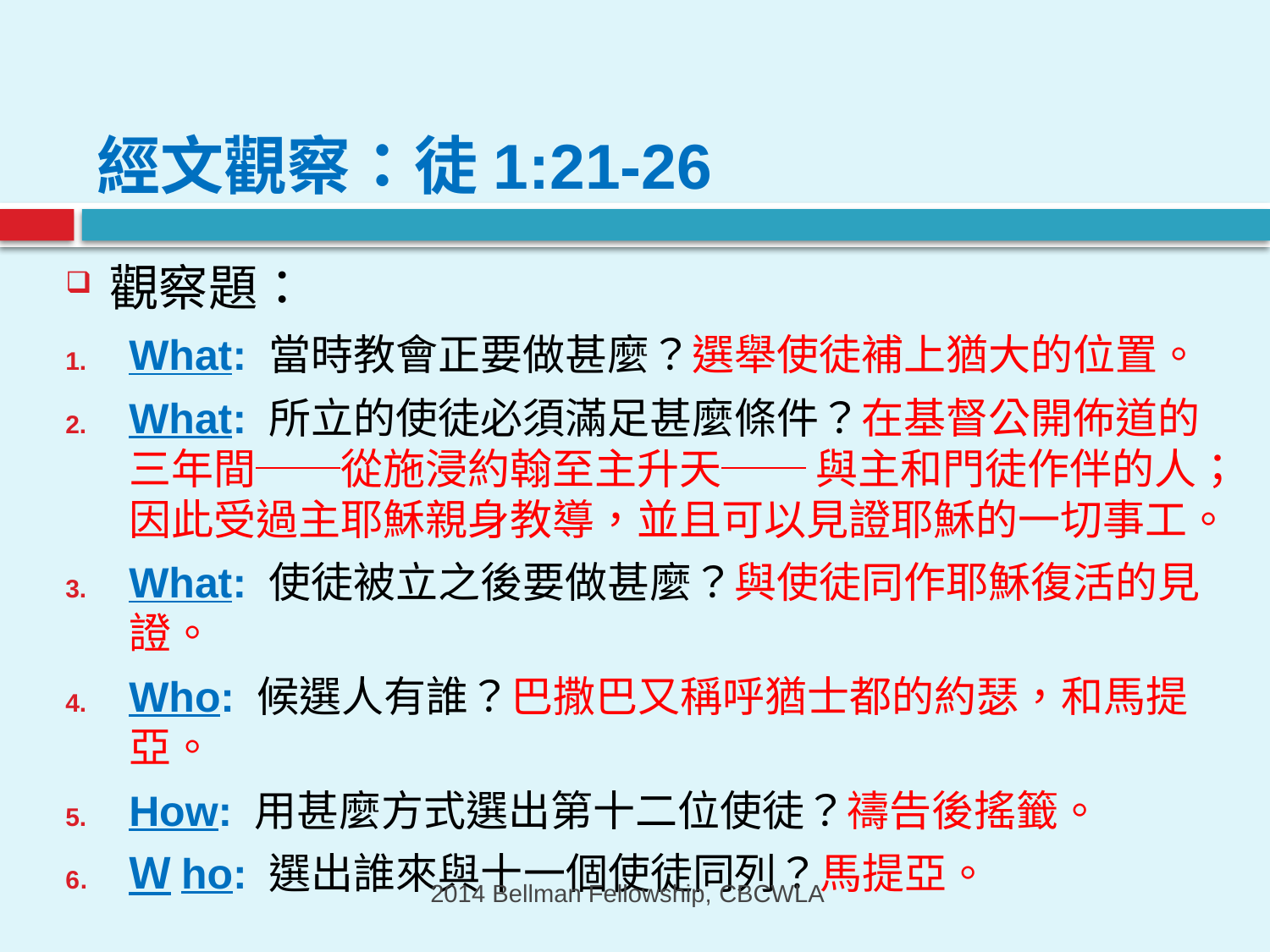

# 經文觀察：徒1:21-26
觀察題：
What: 當時教會正要做甚麼？選舉使徒補上猶大的位置。
What: 所立的使徒必須滿足甚麼條件？在基督公開佈道的三年間──從施浸約翰至主升天── 與主和門徒作伴的人；因此受過主耶穌親身教導，並且可以見證耶穌的一切事工。
What: 使徒被立之後要做甚麼？與使徒同作耶穌復活的見證。
Who: 候選人有誰？巴撒巴又稱呼猶士都的約瑟，和馬提亞。
How: 用甚麼方式選出第十二位使徒？禱告後搖籤。
Ｗho: 選出誰來與十一個使徒同列？馬提亞。

2014 Bellman Fellowship, CBCWLA